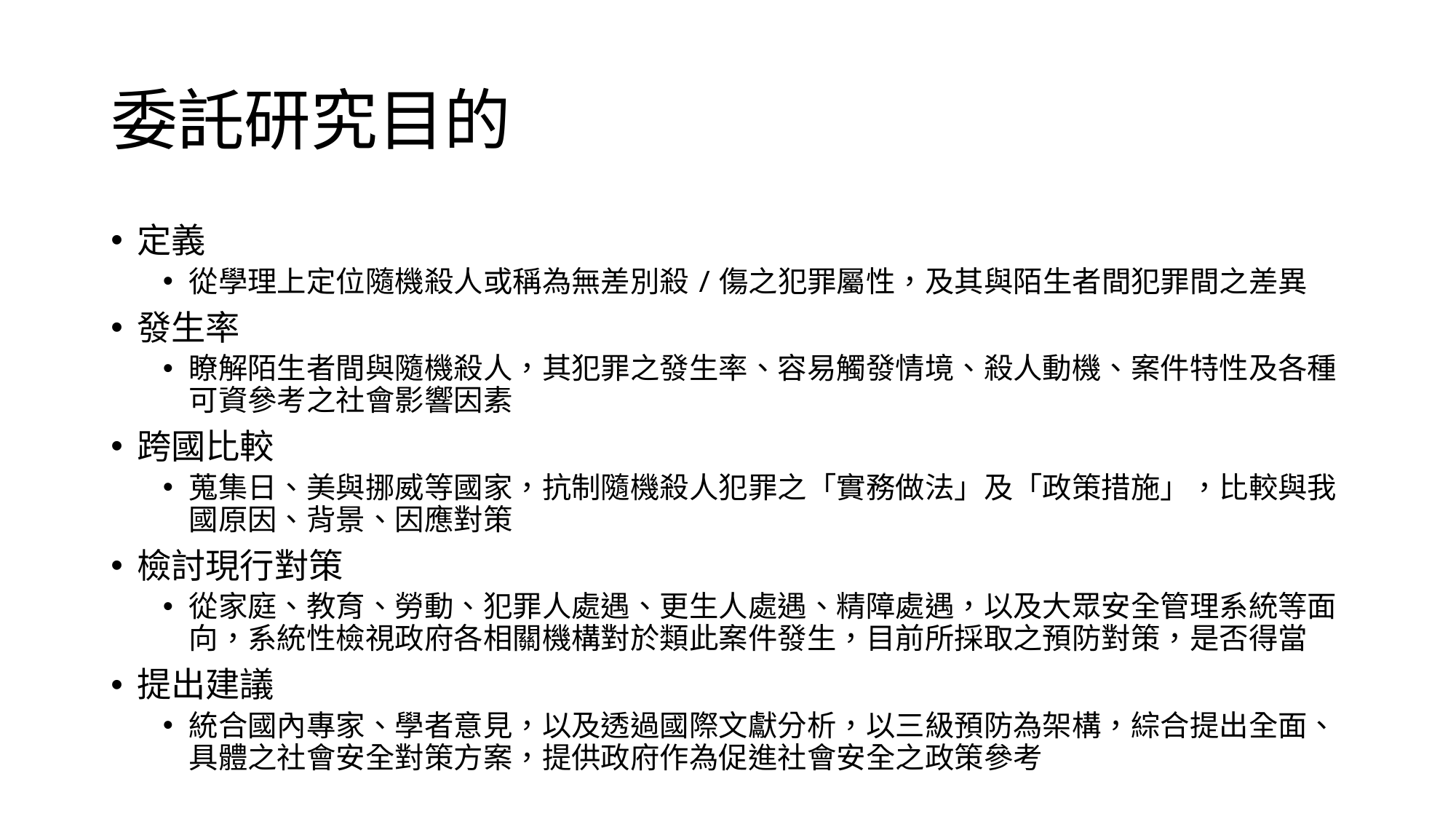

# 委託研究目的
定義
從學理上定位隨機殺人或稱為無差別殺/傷之犯罪屬性，及其與陌生者間犯罪間之差異
發生率
瞭解陌生者間與隨機殺人，其犯罪之發生率、容易觸發情境、殺人動機、案件特性及各種可資參考之社會影響因素
跨國比較
蒐集日、美與挪威等國家，抗制隨機殺人犯罪之「實務做法」及「政策措施」，比較與我國原因、背景、因應對策
檢討現行對策
從家庭、教育、勞動、犯罪人處遇、更生人處遇、精障處遇，以及大眾安全管理系統等面向，系統性檢視政府各相關機構對於類此案件發生，目前所採取之預防對策，是否得當
提出建議
統合國內專家、學者意見，以及透過國際文獻分析，以三級預防為架構，綜合提出全面、具體之社會安全對策方案，提供政府作為促進社會安全之政策參考